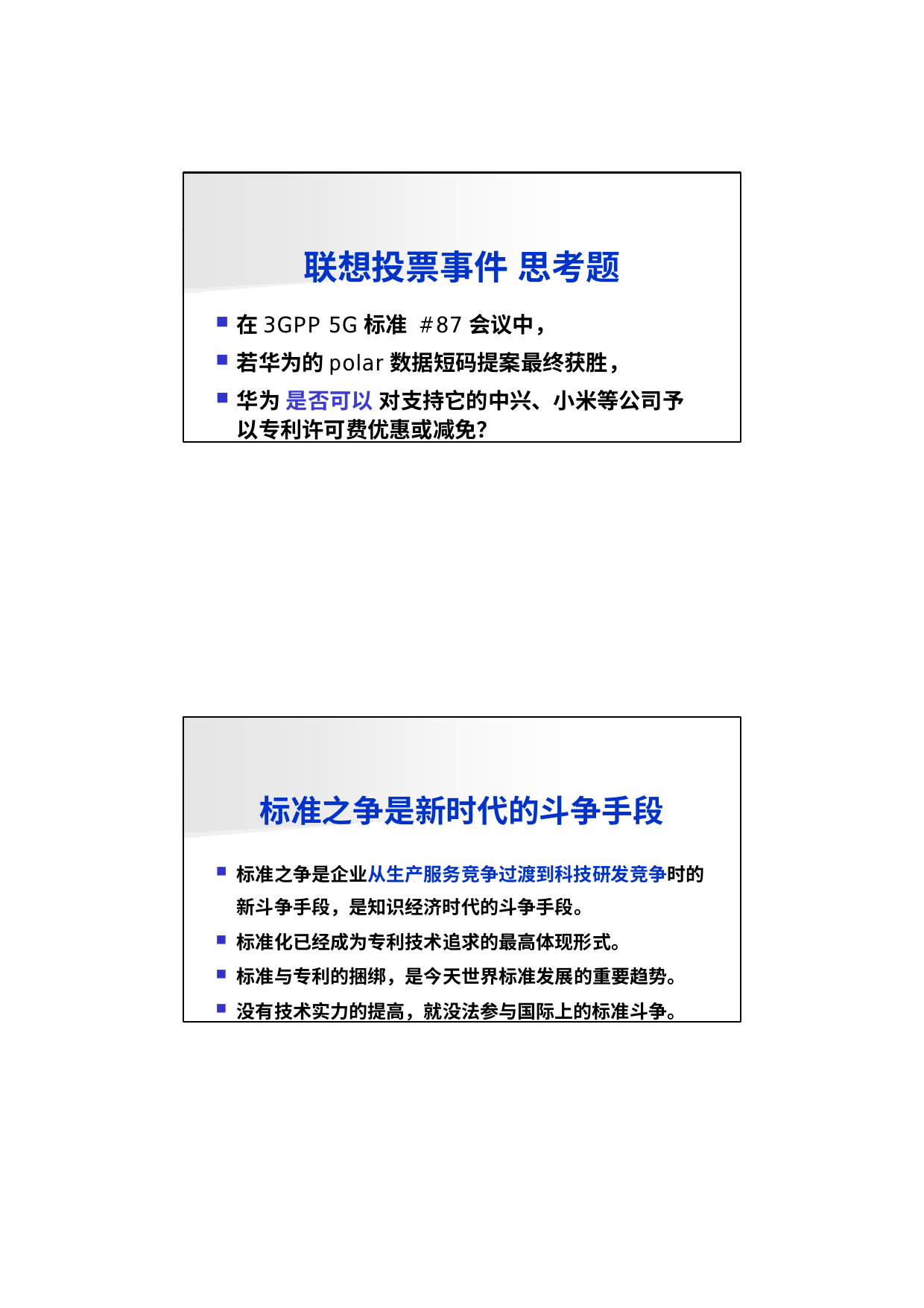

联想投票事件 思考题
在3GPP 5G标准 #87会议中，
若华为的polar数据短码提案最终获胜，
华为 是否可以 对支持它的中兴、小米等公司予 以专利许可费优惠或减免？

标准之争是新时代的斗争手段
标准之争是企业从生产服务竞争过渡到科技研发竞争时的 新斗争手段，是知识经济时代的斗争手段。

标准化已经成为专利技术追求的最高体现形式。

标准与专利的捆绑，是今天世界标准发展的重要趋势。

没有技术实力的提高，就没法参与国际上的标准斗争。